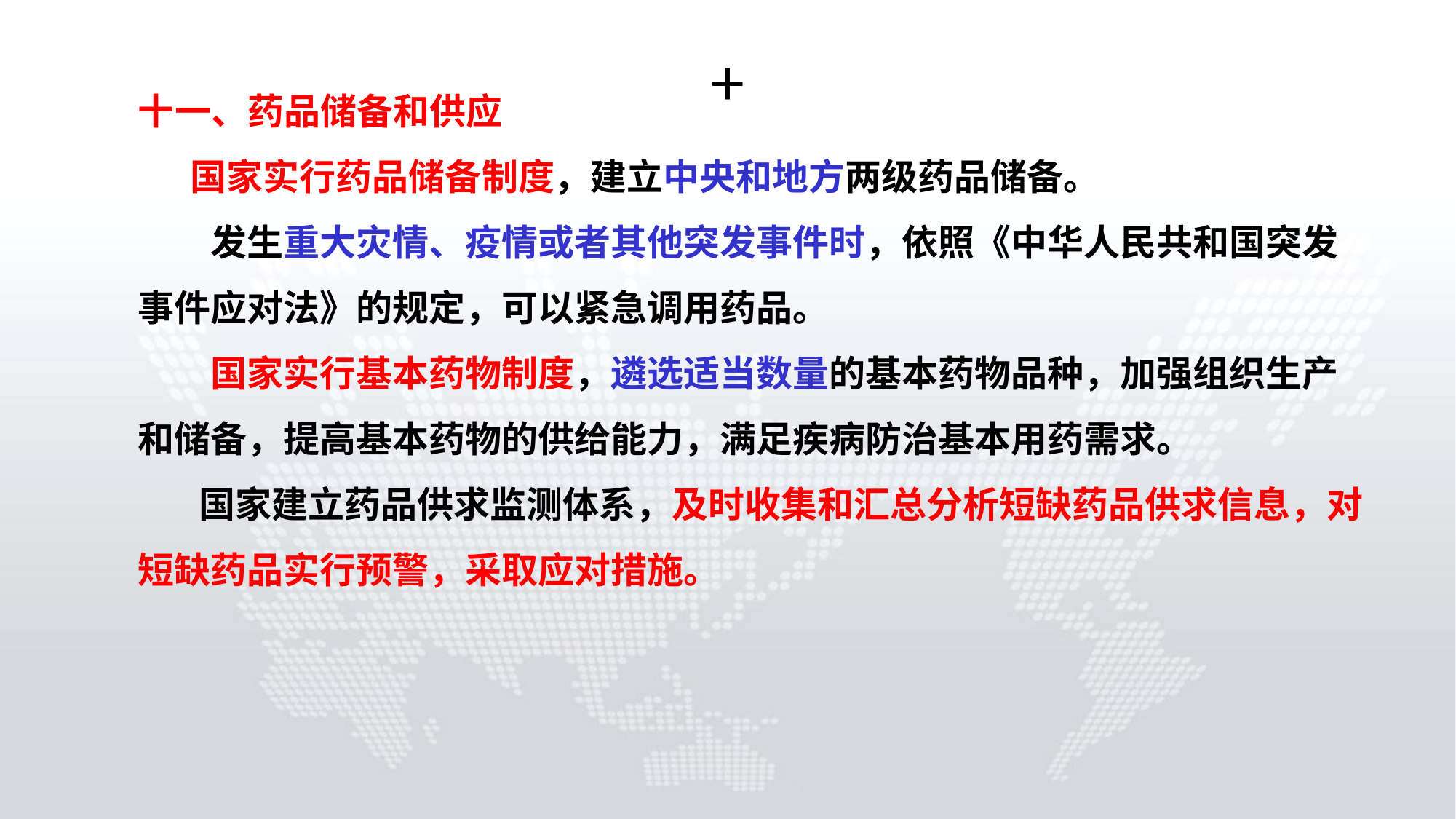

# +
    十一、药品储备和供应
　       国家实行药品储备制度，建立中央和地方两级药品储备。
　　发生重大灾情、疫情或者其他突发事件时，依照《中华人民共和国突发事件应对法》的规定，可以紧急调用药品。
　　国家实行基本药物制度，遴选适当数量的基本药物品种，加强组织生产和储备，提高基本药物的供给能力，满足疾病防治基本用药需求。
   　国家建立药品供求监测体系，及时收集和汇总分析短缺药品供求信息，对短缺药品实行预警，采取应对措施。